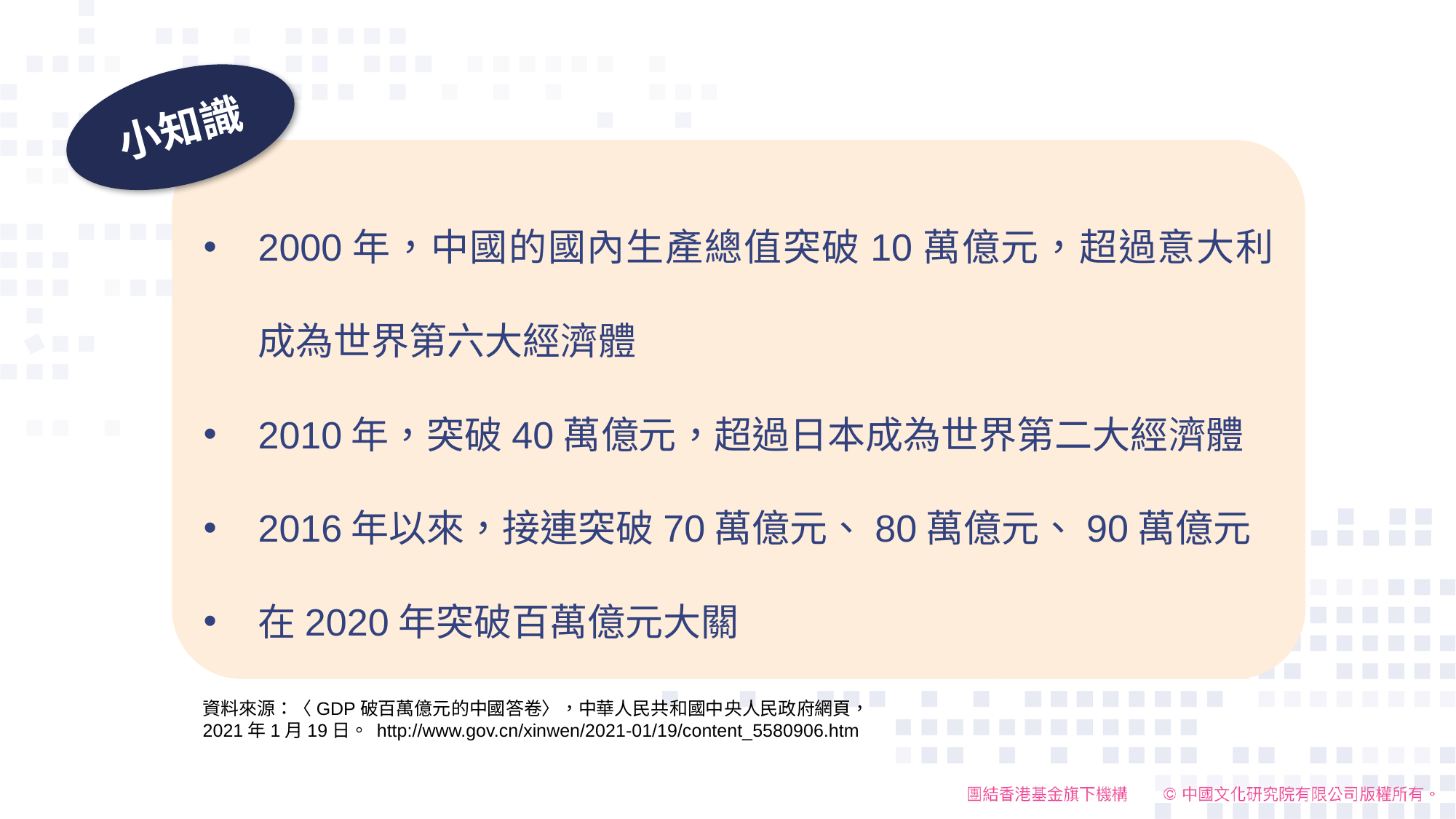

小知識
2000年，中國的國內生產總值突破10萬億元，超過意大利成為世界第六大經濟體
2010年，突破40萬億元，超過日本成為世界第二大經濟體
2016年以來，接連突破70萬億元、80萬億元、90萬億元
在2020年突破百萬億元大關
資料來源：〈GDP破百萬億元的中國答卷〉，中華人民共和國中央人民政府網頁，
2021年1月19日。 http://www.gov.cn/xinwen/2021-01/19/content_5580906.htm